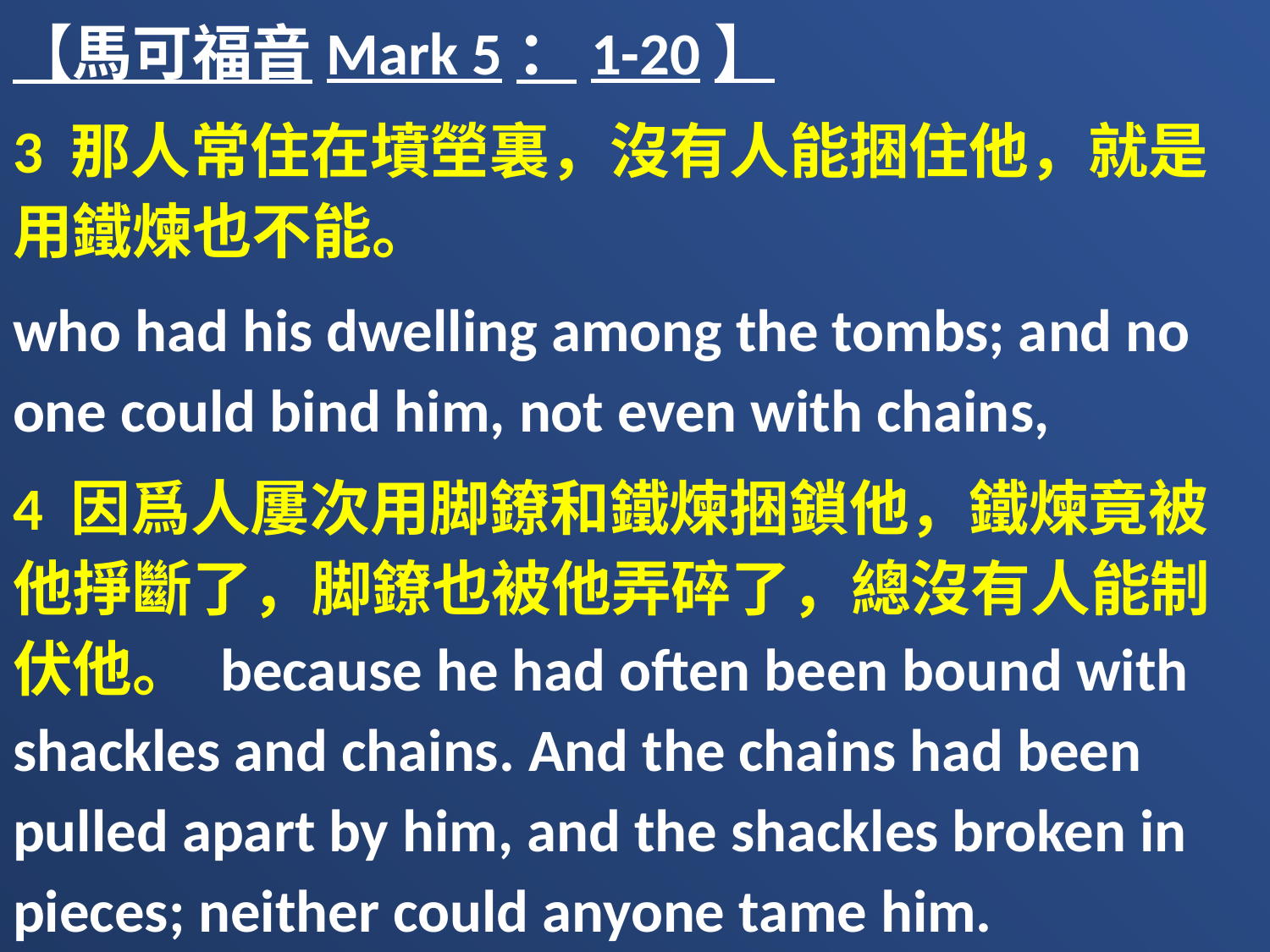

【馬可福音Mark 5：1-20】
3 那人常住在墳塋裏，沒有人能捆住他，就是用鐵煉也不能。
who had his dwelling among the tombs; and no one could bind him, not even with chains,
4 因爲人屢次用脚鐐和鐵煉捆鎖他，鐵煉竟被他掙斷了，脚鐐也被他弄碎了，總沒有人能制伏他。 because he had often been bound with shackles and chains. And the chains had been pulled apart by him, and the shackles broken in pieces; neither could anyone tame him.